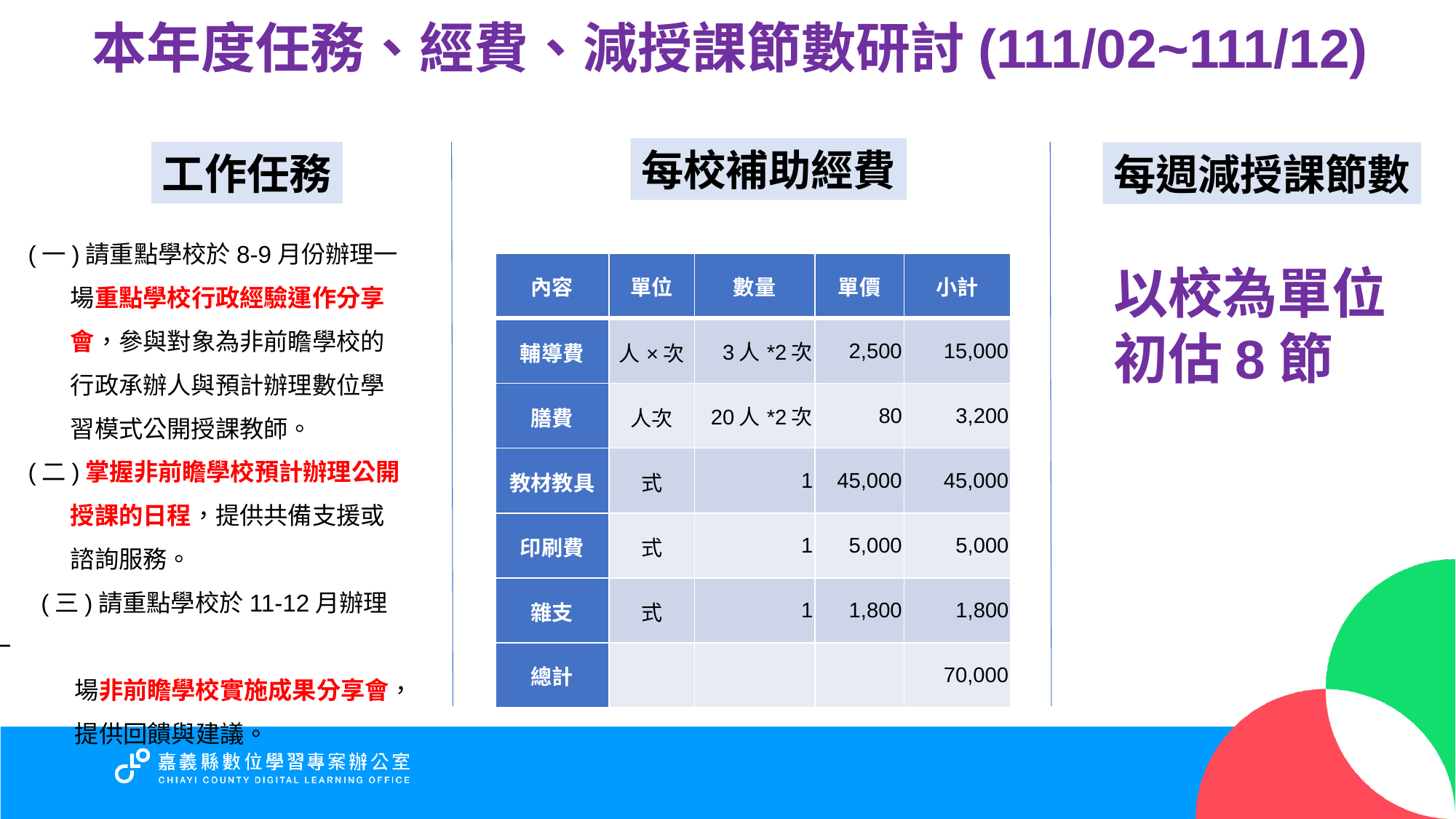

本年度任務、經費、減授課節數研討(111/02~111/12)
每校補助經費
工作任務
每週減授課節數
(一)請重點學校於8-9月份辦理一場重點學校行政經驗運作分享會，參與對象為非前瞻學校的行政承辦人與預計辦理數位學習模式公開授課教師。
(二)掌握非前瞻學校預計辦理公開授課的日程，提供共備支援或諮詢服務。
        (三)請重點學校於11-12月辦理一
               場非前瞻學校實施成果分享會，
               提供回饋與建議。
| 內容 | 單位 | 數量 | 單價 | 小計 |
| --- | --- | --- | --- | --- |
| 輔導費 | 人×次 | 3人\*2次 | 2,500 | 15,000 |
| 膳費 | 人次 | 20人\*2次 | 80 | 3,200 |
| 教材教具 | 式 | 1 | 45,000 | 45,000 |
| 印刷費 | 式 | 1 | 5,000 | 5,000 |
| 雜支 | 式 | 1 | 1,800 | 1,800 |
| 總計 |  |  |  | 70,000 |
以校為單位
初估8節